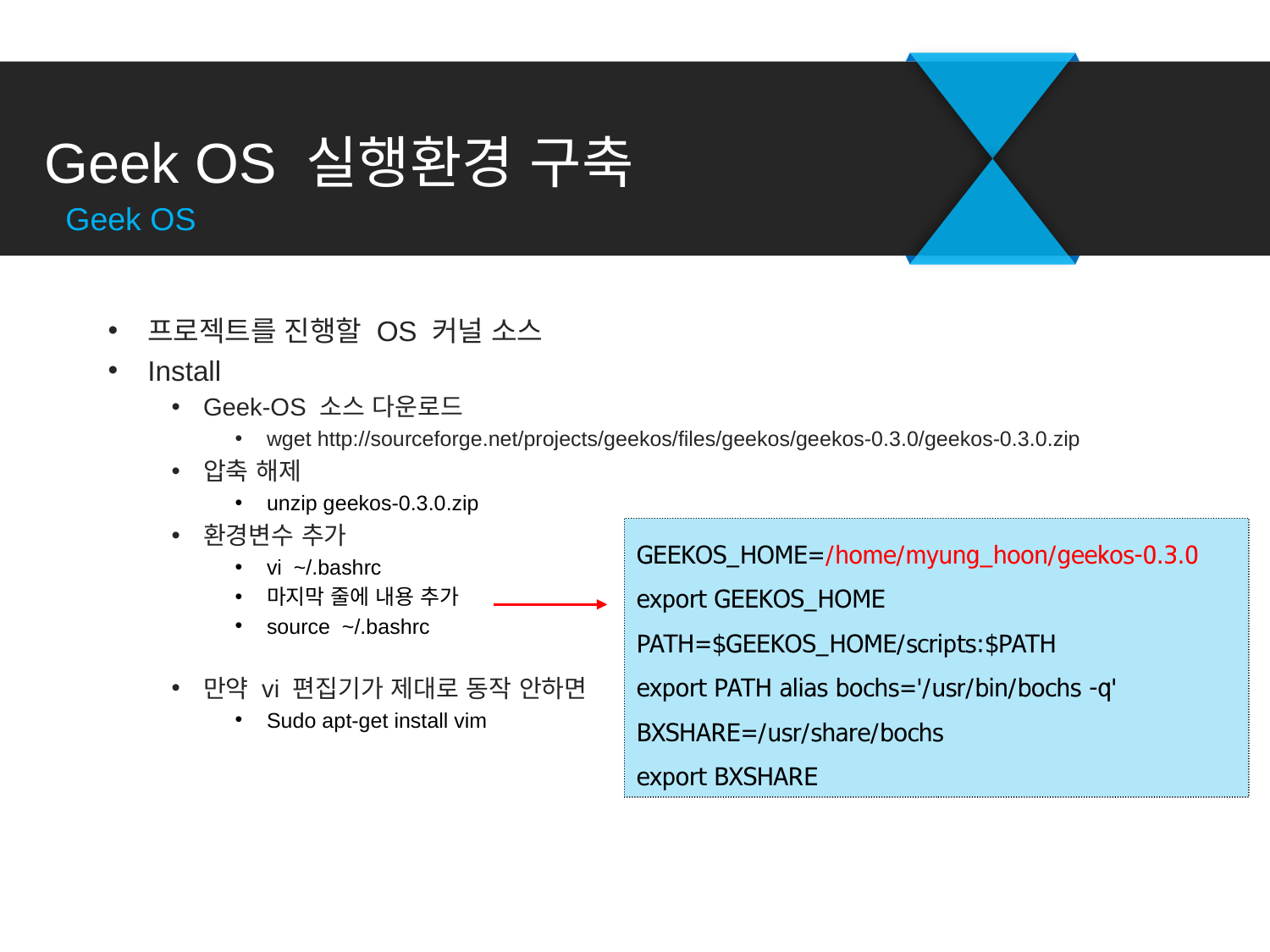

# Geek OS 실행환경 구축
Geek OS
프로젝트를 진행할 OS 커널 소스
Install
Geek-OS 소스 다운로드
wget http://sourceforge.net/projects/geekos/files/geekos/geekos-0.3.0/geekos-0.3.0.zip
압축 해제
unzip geekos-0.3.0.zip
환경변수 추가
vi  ~/.bashrc
마지막 줄에 내용 추가
source  ~/.bashrc

만약 vi 편집기가 제대로 동작 안하면
Sudo apt-get install vim
GEEKOS_HOME=/home/myung_hoon/geekos-0.3.0
export GEEKOS_HOME
PATH=$GEEKOS_HOME/scripts:$PATH
export PATH alias bochs='/usr/bin/bochs -q'
BXSHARE=/usr/share/bochs
export BXSHARE